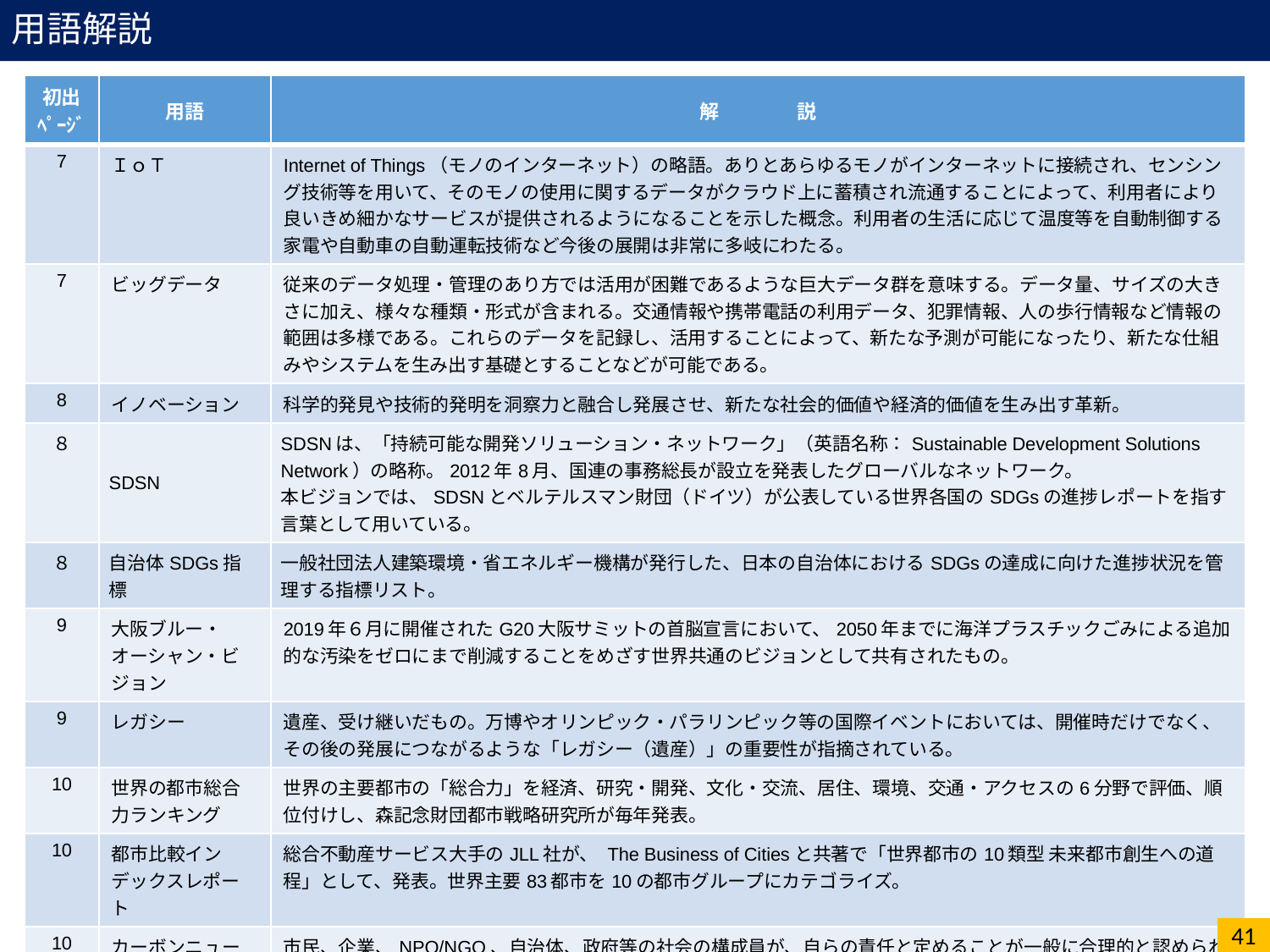

用語解説
| 初出 ﾍﾟｰｼﾞ | 用語 | 解　　　　説 |
| --- | --- | --- |
| 7 | ＩｏＴ | Internet of Things（モノのインターネット）の略語。ありとあらゆるモノがインターネットに接続され、センシング技術等を用いて、そのモノの使用に関するデータがクラウド上に蓄積され流通することによって、利用者により良いきめ細かなサービスが提供されるようになることを示した概念。利用者の生活に応じて温度等を自動制御する家電や自動車の自動運転技術など今後の展開は非常に多岐にわたる。 |
| 7 | ビッグデータ | 従来のデータ処理・管理のあり方では活用が困難であるような巨大データ群を意味する。データ量、サイズの大きさに加え、様々な種類・形式が含まれる。交通情報や携帯電話の利用データ、犯罪情報、人の歩行情報など情報の範囲は多様である。これらのデータを記録し、活用することによって、新たな予測が可能になったり、新たな仕組みやシステムを生み出す基礎とすることなどが可能である。 |
| 8 | イノベーション | 科学的発見や技術的発明を洞察力と融合し発展させ、新たな社会的価値や経済的価値を生み出す革新。 |
| ８ | SDSN | SDSNは、「持続可能な開発ソリューション・ネットワーク」（英語名称：Sustainable Development Solutions Network）の略称。2012年8月、国連の事務総長が設立を発表したグローバルなネットワーク。 本ビジョンでは、SDSNとベルテルスマン財団（ドイツ）が公表している世界各国のSDGsの進捗レポートを指す言葉として用いている。 |
| ８ | 自治体SDGs指標 | 一般社団法人建築環境・省エネルギー機構が発行した、日本の自治体におけるSDGsの達成に向けた進捗状況を管理する指標リスト。 |
| 9 | 大阪ブルー・オーシャン・ビジョン | 2019年６月に開催されたG20大阪サミットの首脳宣言において、2050年までに海洋プラスチックごみによる追加的な汚染をゼロにまで削減することをめざす世界共通のビジョンとして共有されたもの。 |
| 9 | レガシー | 遺産、受け継いだもの。万博やオリンピック・パラリンピック等の国際イベントにおいては、開催時だけでなく、その後の発展につながるような「レガシー（遺産）」の重要性が指摘されている。 |
| 10 | 世界の都市総合力ランキング | 世界の主要都市の「総合力」を経済、研究・開発、文化・交流、居住、環境、交通・アクセスの6分野で評価、順位付けし、森記念財団都市戦略研究所が毎年発表。 |
| 10 | 都市比較インデックスレポート | 総合不動産サービス大手のJLL社が、 The Business of Citiesと共著で「世界都市の10類型 未来都市創生への道程」として、発表。世界主要83都市を10の都市グループにカテゴライズ。 |
| 10 | カーボンニュートラル | 市民、企業、NPO/NGO、自治体、政府等の社会の構成員が、自らの責任と定めることが一般に合理的と認められる範囲の温室効果ガス排出量を認識し、主体的にこれを削減する努力を行うとともに、削減が困難な部分の排出量について、他の場所で実現した温室効果ガスの排出削減・吸収量等を購入すること又は他の場所で排出削減・吸収を実現するプロジェクトや活動を実施すること等により、その排出量の全部を埋め合わせた状態。 |
| 10 | メディコンバレー | デンマーク、スウェーデンの２つの国に位置するライフサイエンス産業の集積地域。 |
| 10 | スマートシティ | 先進的技術の活用により、都市や地域の機能、サービスを効率化・高度化し、各種の課題の解決を図るとともに、快適性や利便性を含めた新たな価値を創出する取組み。 |
41